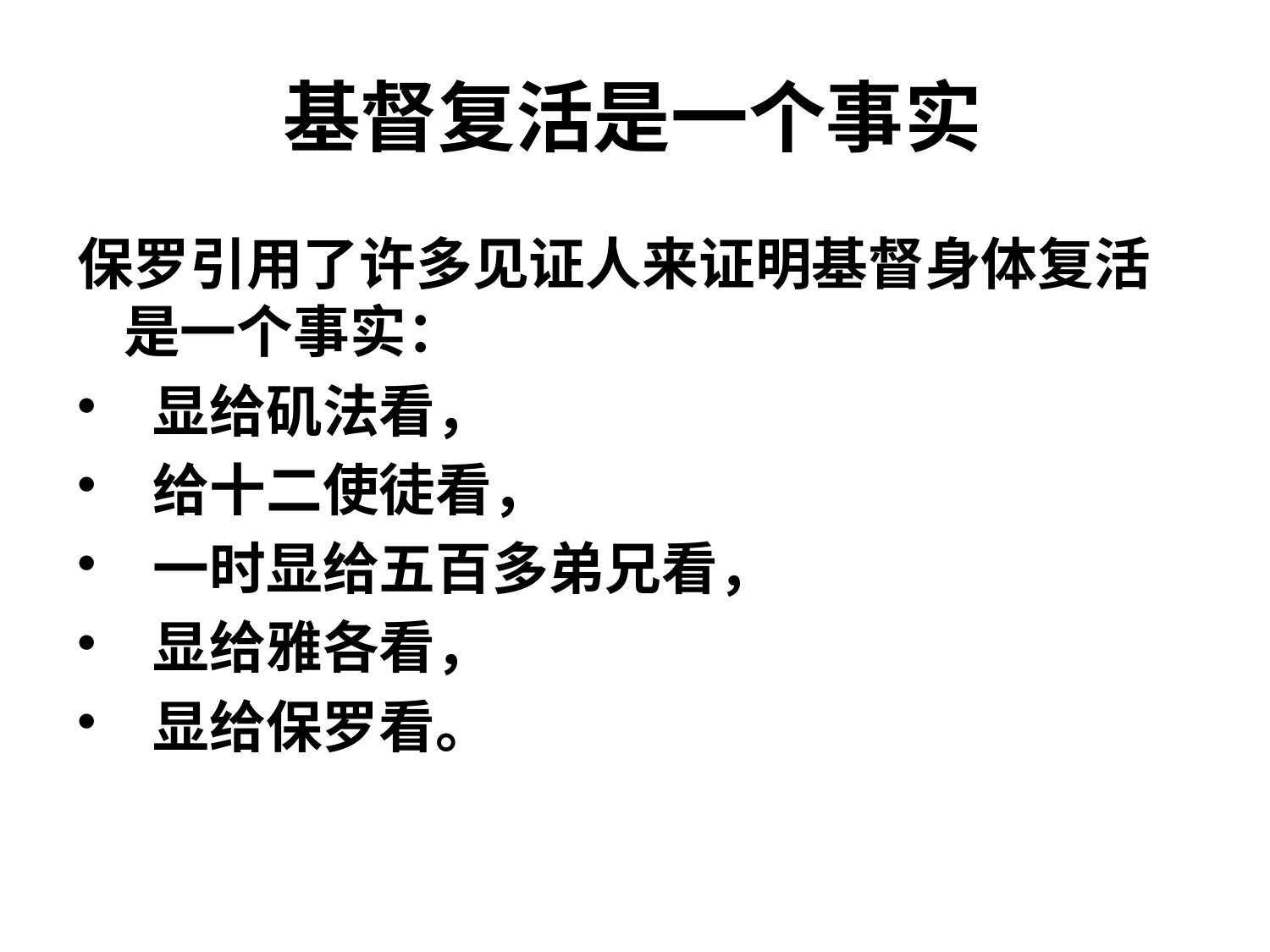

# 基督复活是一个事实
保罗引用了许多见证人来证明基督身体复活是一个事实：
显给矶法看，
给十二使徒看，
一时显给五百多弟兄看，
显给雅各看，
显给保罗看。